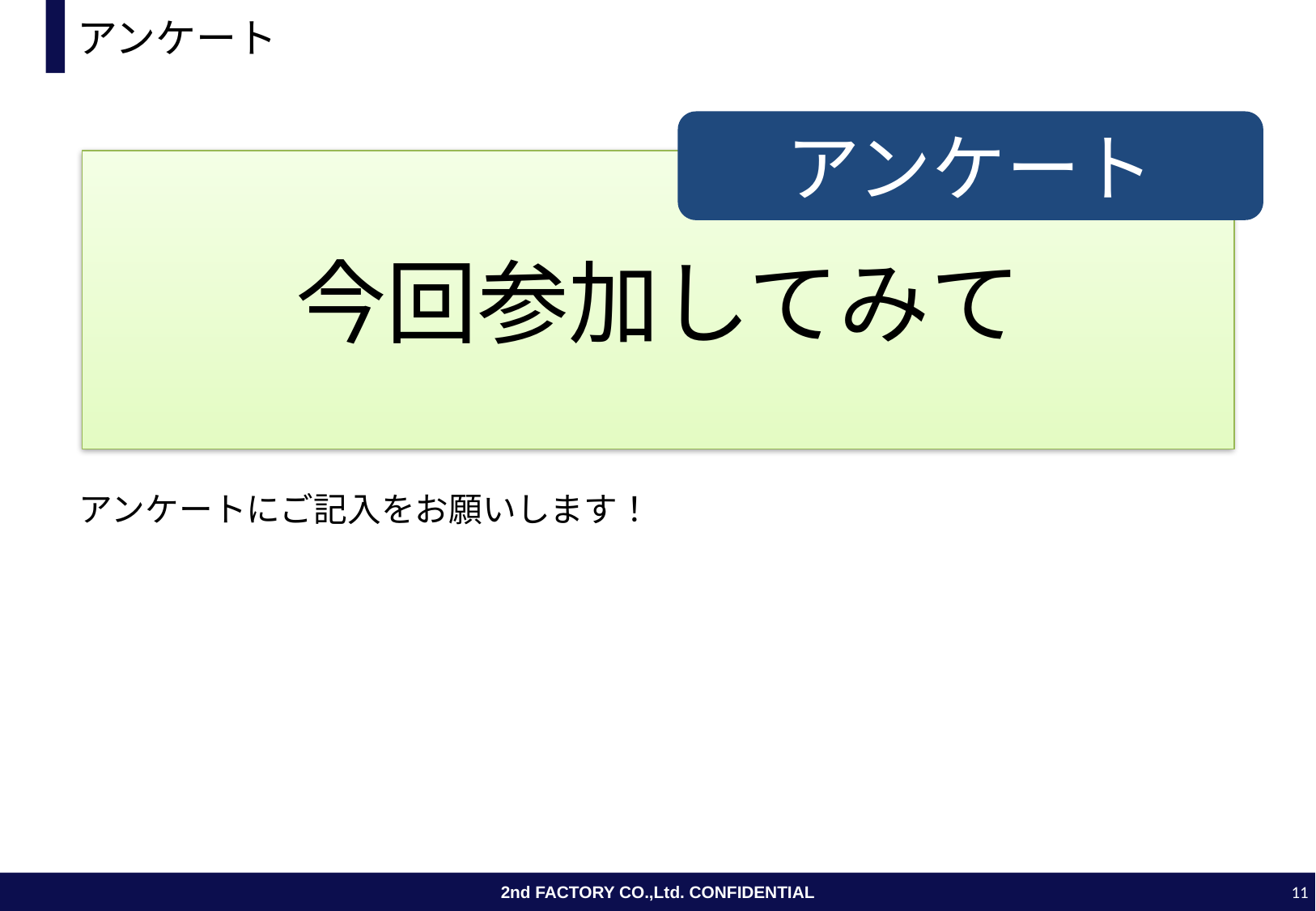

# アンケート
アンケート
今回参加してみて
アンケートにご記入をお願いします！